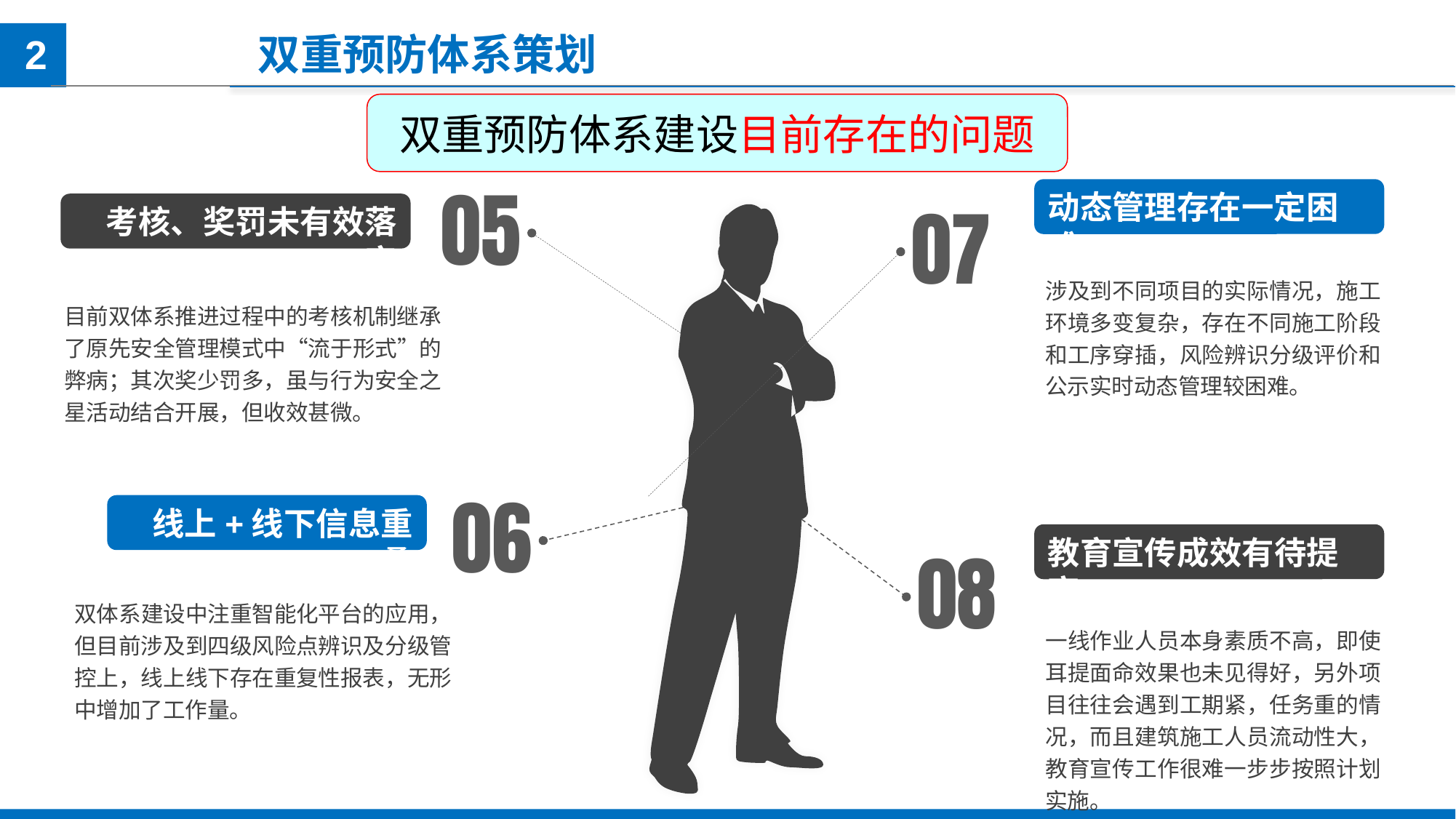

双重预防体系策划
2
双重预防体系建设目前存在的问题
05
考核、奖罚未有效落实
目前双体系推进过程中的考核机制继承了原先安全管理模式中“流于形式”的弊病；其次奖少罚多，虽与行为安全之星活动结合开展，但收效甚微。
动态管理存在一定困难
07
涉及到不同项目的实际情况，施工环境多变复杂，存在不同施工阶段和工序穿插，风险辨识分级评价和公示实时动态管理较困难。

06
线上+线下信息重叠
双体系建设中注重智能化平台的应用，但目前涉及到四级风险点辨识及分级管控上，线上线下存在重复性报表，无形中增加了工作量。
教育宣传成效有待提高
08
一线作业人员本身素质不高，即使耳提面命效果也未见得好，另外项目往往会遇到工期紧，任务重的情况，而且建筑施工人员流动性大，教育宣传工作很难一步步按照计划实施。